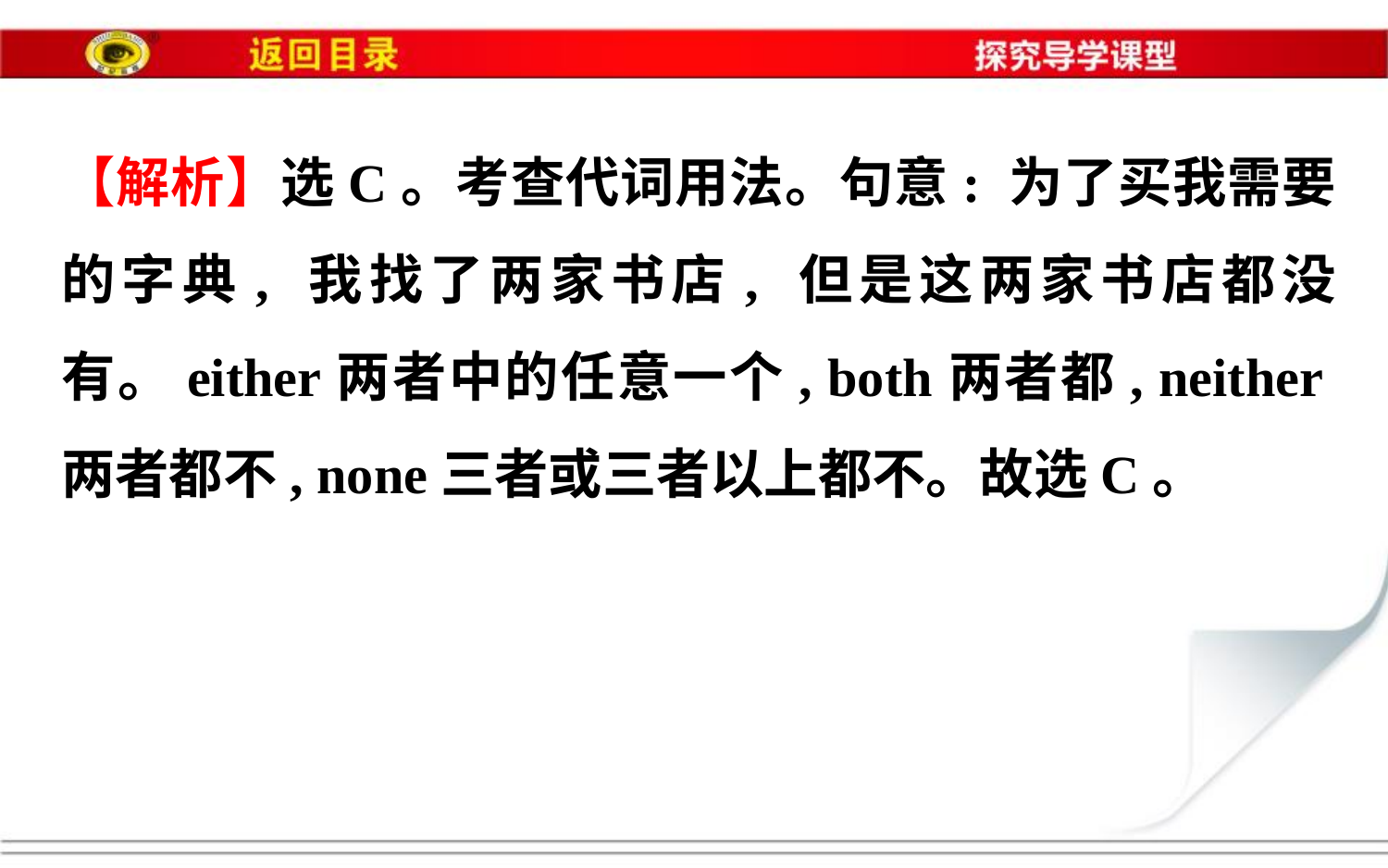

【解析】选C。考查代词用法。句意: 为了买我需要的字典, 我找了两家书店, 但是这两家书店都没有。either两者中的任意一个, both两者都, neither两者都不, none三者或三者以上都不。故选C。